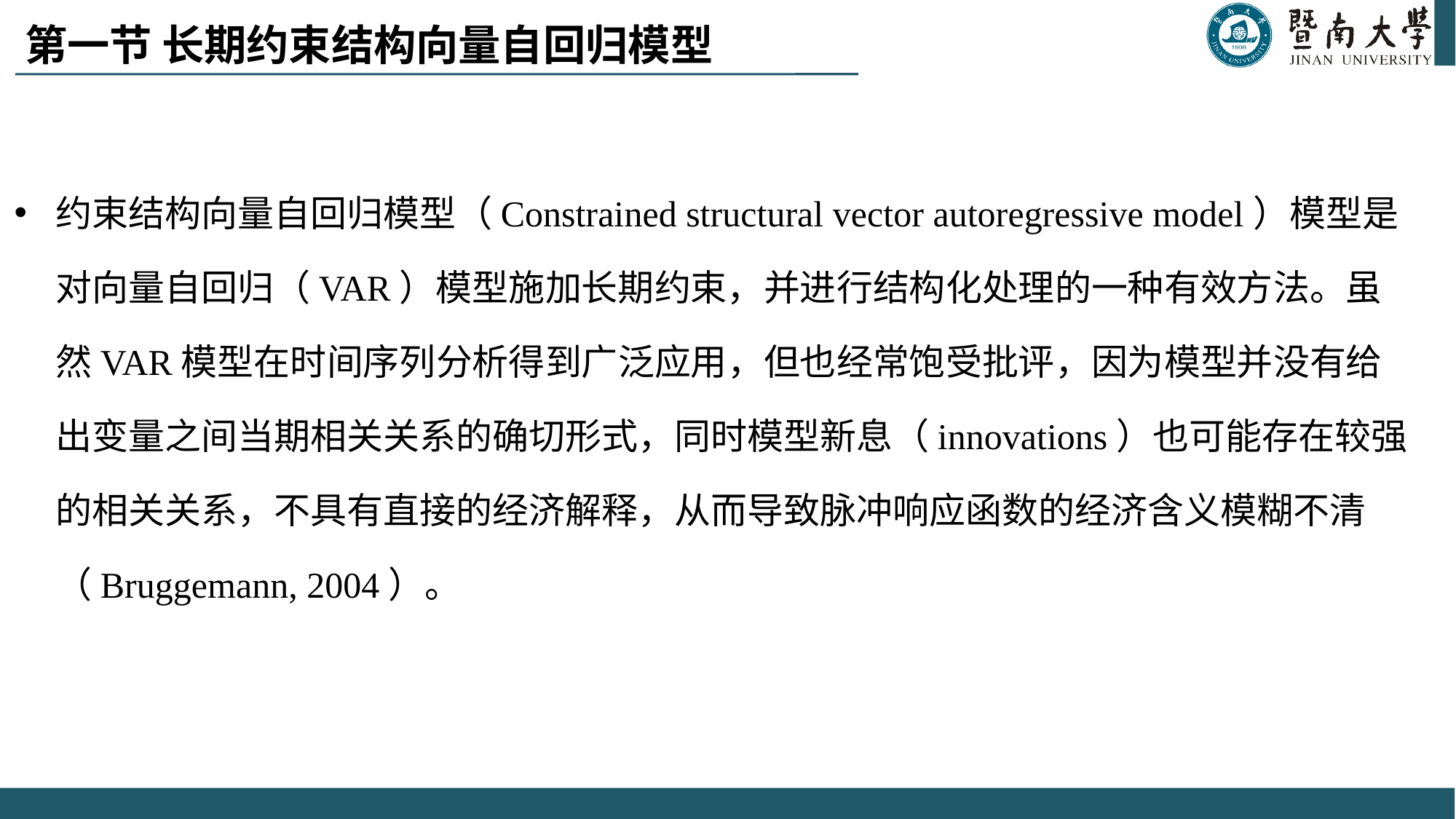

# 第一节 长期约束结构向量自回归模型

约束结构向量自回归模型（Constrained structural vector autoregressive model）模型是对向量自回归（VAR）模型施加长期约束，并进行结构化处理的一种有效方法。虽然VAR模型在时间序列分析得到广泛应用，但也经常饱受批评，因为模型并没有给出变量之间当期相关关系的确切形式，同时模型新息（innovations）也可能存在较强的相关关系，不具有直接的经济解释，从而导致脉冲响应函数的经济含义模糊不清（Bruggemann, 2004）。